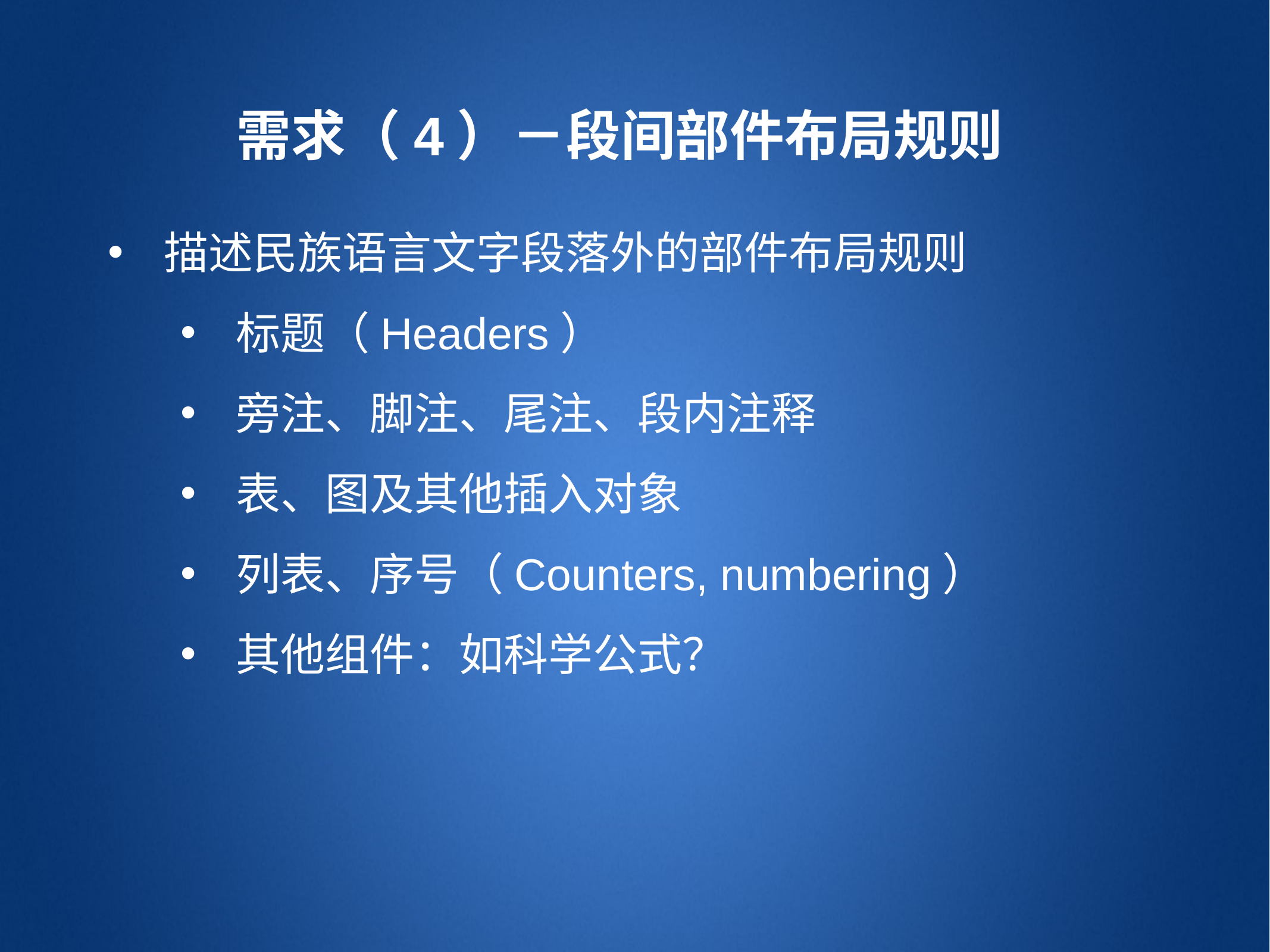

需求（4）－段间部件布局规则
描述民族语言文字段落外的部件布局规则
标题（Headers）
旁注、脚注、尾注、段内注释
表、图及其他插入对象
列表、序号（Counters, numbering）
其他组件：如科学公式？